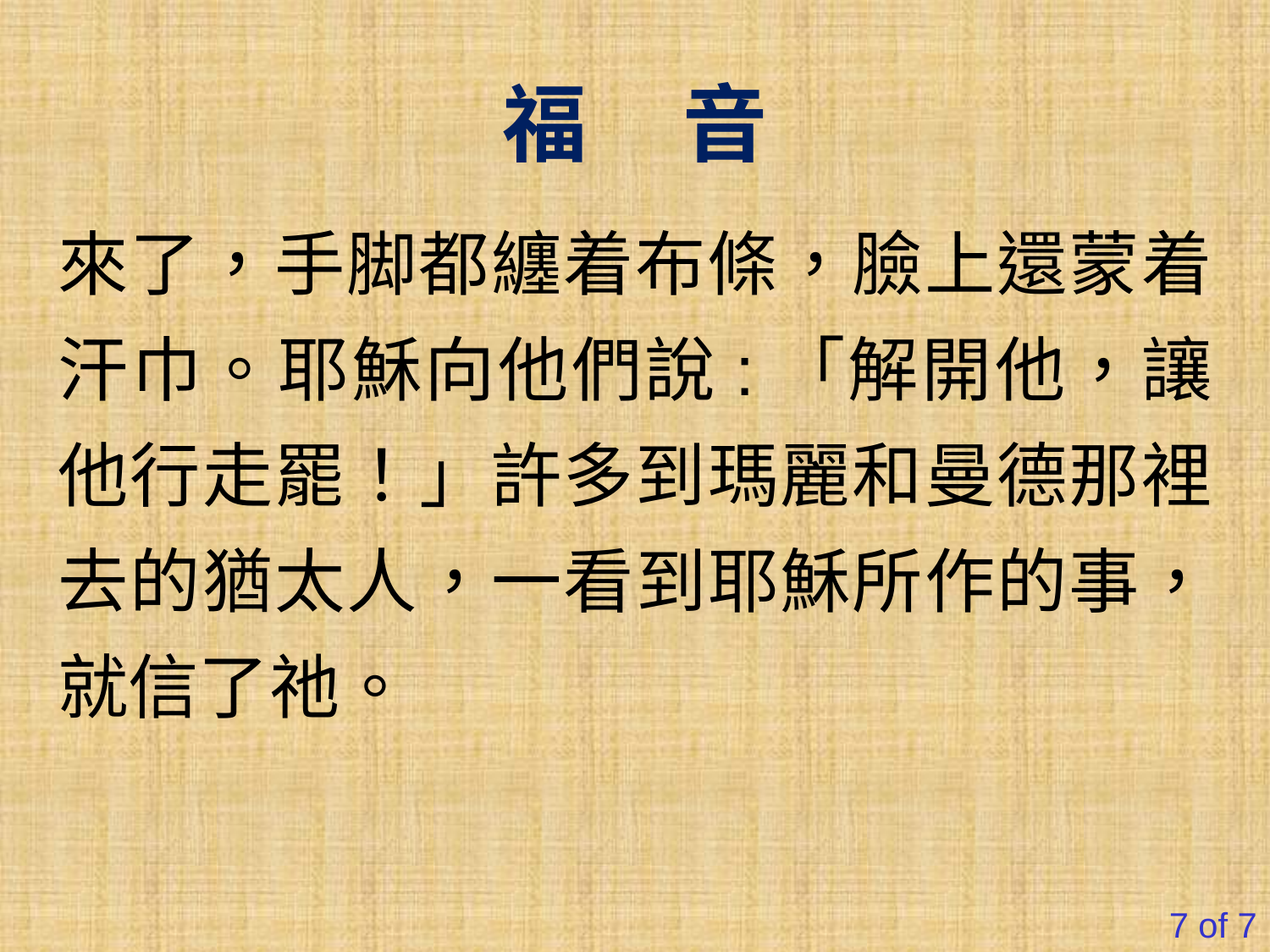

福     音

來了，手脚都纏着布條，臉上還蒙着汗巾。耶穌向他們說:「解開他，讓他行走罷！」許多到瑪麗和曼德那裡去的猶太人，一看到耶穌所作的事，就信了祂。
7 of 7